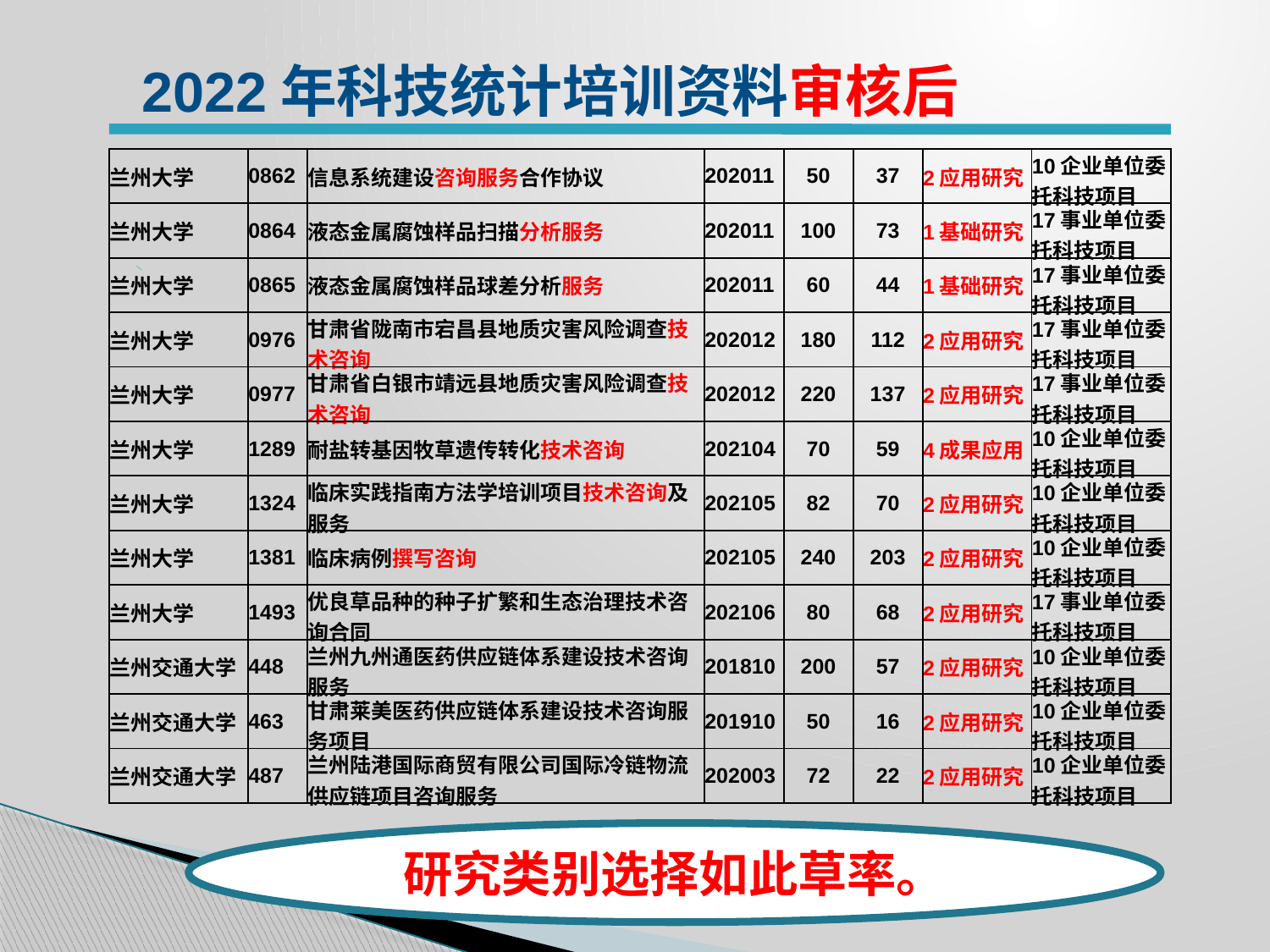

2022年科技统计培训资料审核后
| 兰州大学 | 0862 | 信息系统建设咨询服务合作协议 | 202011 | 50 | 37 | 2应用研究 | 10企业单位委托科技项目 |
| --- | --- | --- | --- | --- | --- | --- | --- |
| 兰州大学 | 0864 | 液态金属腐蚀样品扫描分析服务 | 202011 | 100 | 73 | 1基础研究 | 17事业单位委托科技项目 |
| 兰州大学 | 0865 | 液态金属腐蚀样品球差分析服务 | 202011 | 60 | 44 | 1基础研究 | 17事业单位委托科技项目 |
| 兰州大学 | 0976 | 甘肃省陇南市宕昌县地质灾害风险调查技术咨询 | 202012 | 180 | 112 | 2应用研究 | 17事业单位委托科技项目 |
| 兰州大学 | 0977 | 甘肃省白银市靖远县地质灾害风险调查技术咨询 | 202012 | 220 | 137 | 2应用研究 | 17事业单位委托科技项目 |
| 兰州大学 | 1289 | 耐盐转基因牧草遗传转化技术咨询 | 202104 | 70 | 59 | 4成果应用 | 10企业单位委托科技项目 |
| 兰州大学 | 1324 | 临床实践指南方法学培训项目技术咨询及服务 | 202105 | 82 | 70 | 2应用研究 | 10企业单位委托科技项目 |
| 兰州大学 | 1381 | 临床病例撰写咨询 | 202105 | 240 | 203 | 2应用研究 | 10企业单位委托科技项目 |
| 兰州大学 | 1493 | 优良草品种的种子扩繁和生态治理技术咨询合同 | 202106 | 80 | 68 | 2应用研究 | 17事业单位委托科技项目 |
| 兰州交通大学 | 448 | 兰州九州通医药供应链体系建设技术咨询服务 | 201810 | 200 | 57 | 2应用研究 | 10企业单位委托科技项目 |
| 兰州交通大学 | 463 | 甘肃莱美医药供应链体系建设技术咨询服务项目 | 201910 | 50 | 16 | 2应用研究 | 10企业单位委托科技项目 |
| 兰州交通大学 | 487 | 兰州陆港国际商贸有限公司国际冷链物流供应链项目咨询服务 | 202003 | 72 | 22 | 2应用研究 | 10企业单位委托科技项目 |
研究类别选择如此草率。